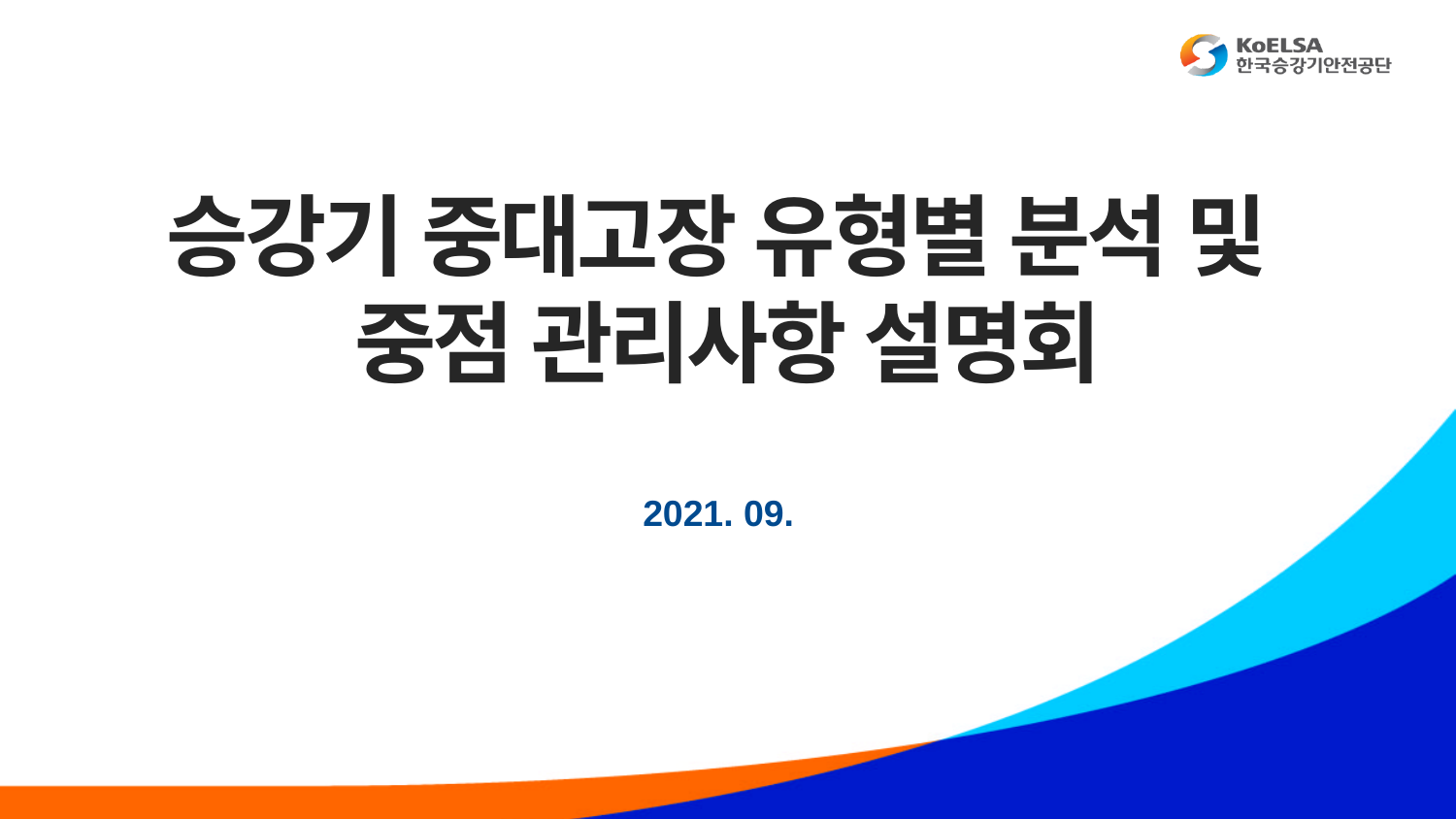

승강기 중대고장 유형별 분석 및
중점 관리사항 설명회
2021. 09.